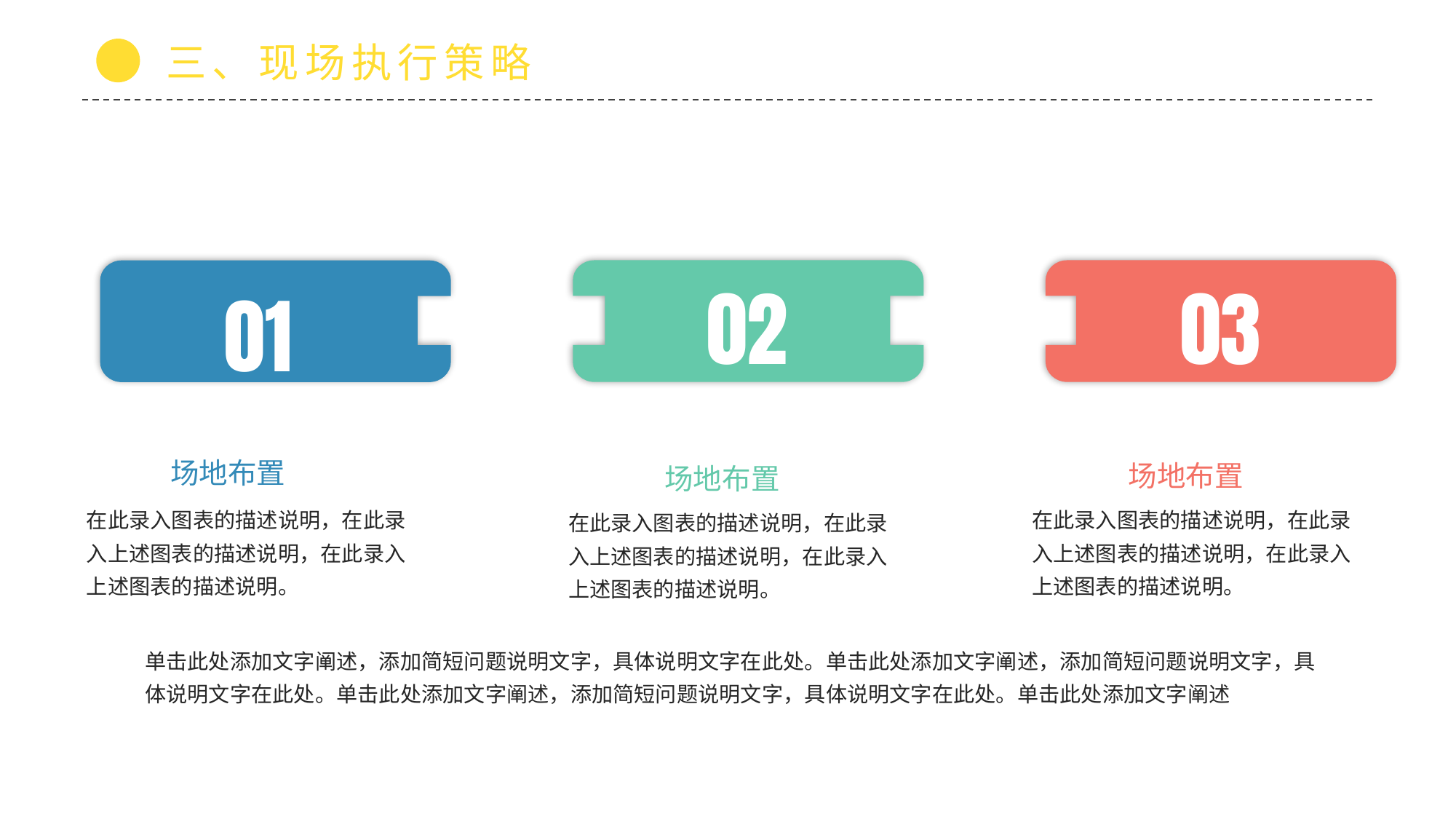

三、现场执行策略

02
03

01
场地布置
场地布置
场地布置
在此录入图表的描述说明，在此录入上述图表的描述说明，在此录入上述图表的描述说明。
在此录入图表的描述说明，在此录入上述图表的描述说明，在此录入上述图表的描述说明。
在此录入图表的描述说明，在此录入上述图表的描述说明，在此录入上述图表的描述说明。
单击此处添加文字阐述，添加简短问题说明文字，具体说明文字在此处。单击此处添加文字阐述，添加简短问题说明文字，具体说明文字在此处。单击此处添加文字阐述，添加简短问题说明文字，具体说明文字在此处。单击此处添加文字阐述